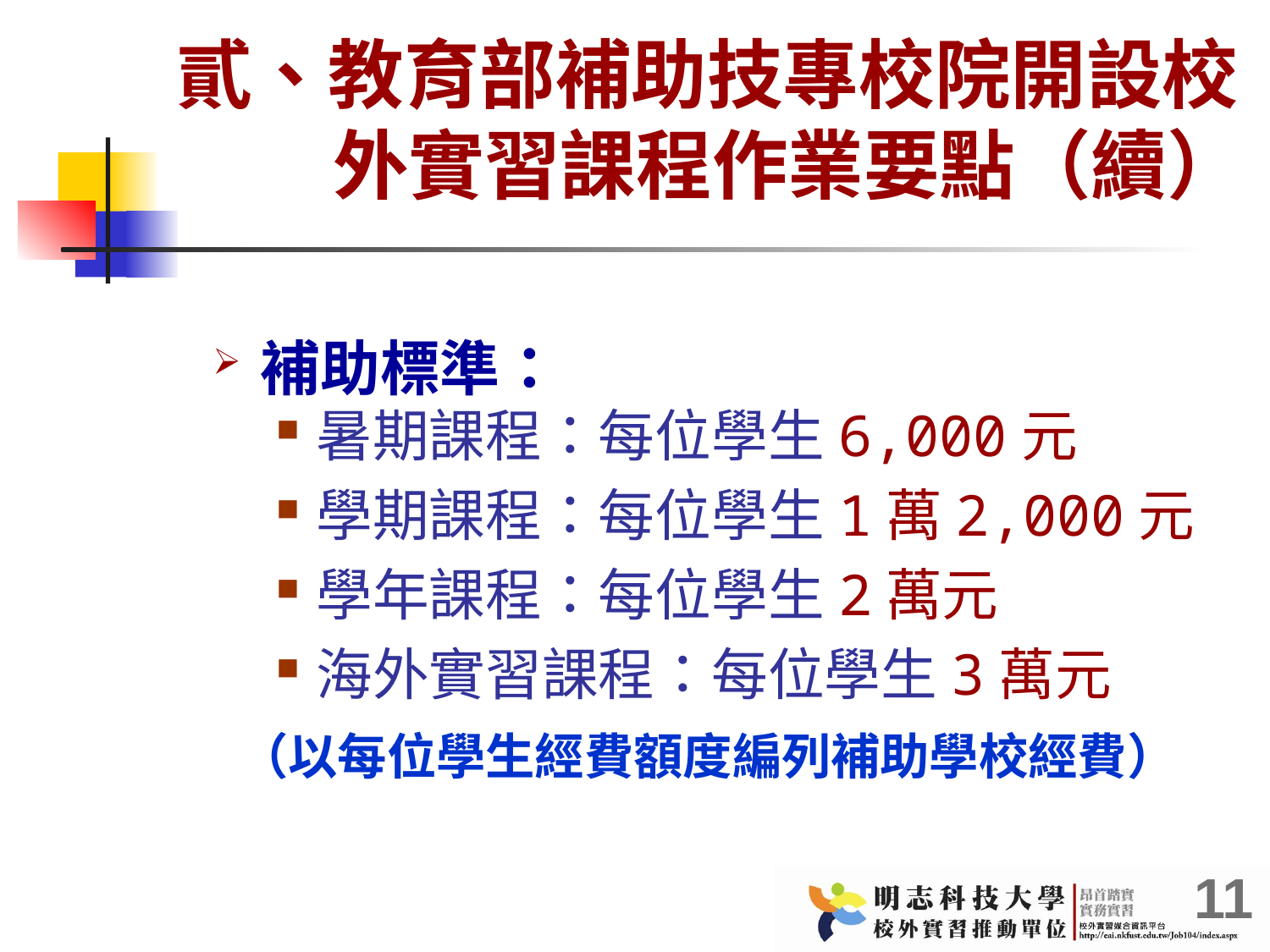

# 貳、教育部補助技專校院開設校外實習課程作業要點（續）
補助標準：
暑期課程：每位學生6,000元
學期課程：每位學生1萬2,000元
學年課程：每位學生2萬元
海外實習課程：每位學生3萬元
 （以每位學生經費額度編列補助學校經費）
11